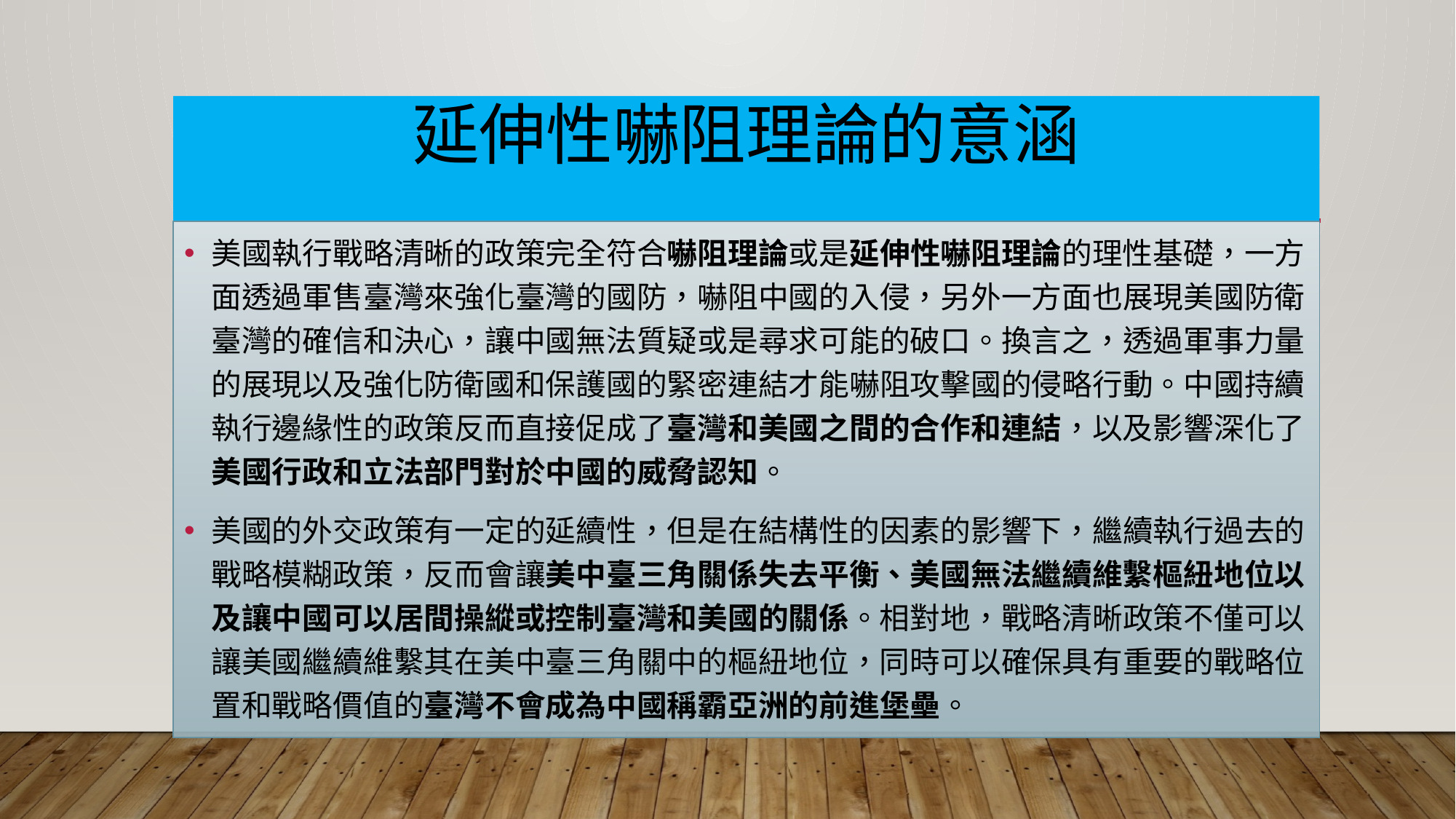

# 延伸性嚇阻理論的意涵
美國執行戰略清晰的政策完全符合嚇阻理論或是延伸性嚇阻理論的理性基礎，一方面透過軍售臺灣來強化臺灣的國防，嚇阻中國的入侵，另外一方面也展現美國防衛臺灣的確信和決心，讓中國無法質疑或是尋求可能的破口。換言之，透過軍事力量的展現以及強化防衛國和保護國的緊密連結才能嚇阻攻擊國的侵略行動。中國持續執行邊緣性的政策反而直接促成了臺灣和美國之間的合作和連結，以及影響深化了美國行政和立法部門對於中國的威脅認知。
美國的外交政策有一定的延續性，但是在結構性的因素的影響下，繼續執行過去的戰略模糊政策，反而會讓美中臺三角關係失去平衡、美國無法繼續維繫樞紐地位以及讓中國可以居間操縱或控制臺灣和美國的關係。相對地，戰略清晰政策不僅可以讓美國繼續維繫其在美中臺三角關中的樞紐地位，同時可以確保具有重要的戰略位置和戰略價值的臺灣不會成為中國稱霸亞洲的前進堡壘。